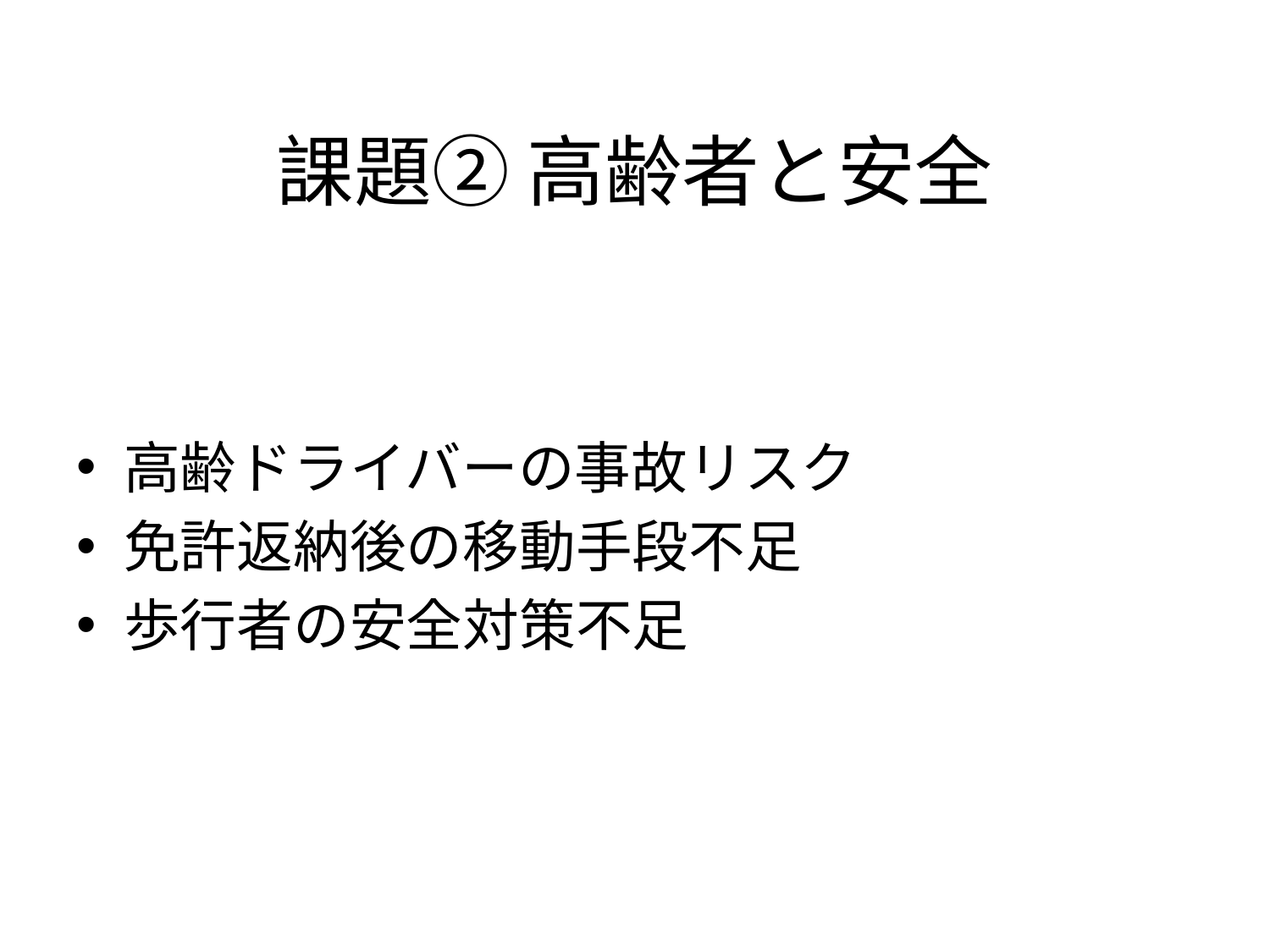

# 課題② 高齢者と安全
高齢ドライバーの事故リスク
免許返納後の移動手段不足
歩行者の安全対策不足